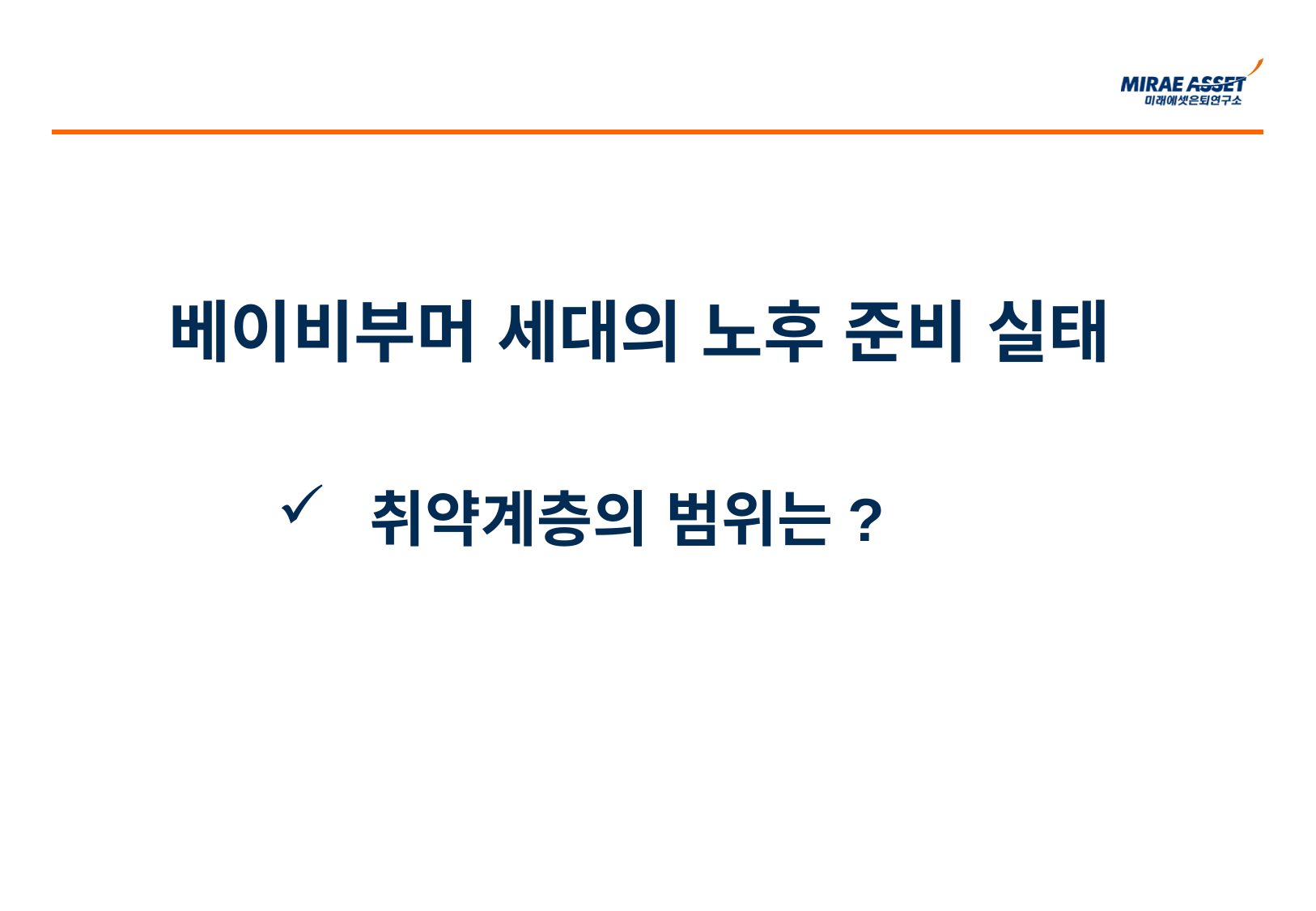

베이비부머 세대의 노후 준비 실태
  취약계층의 범위는?